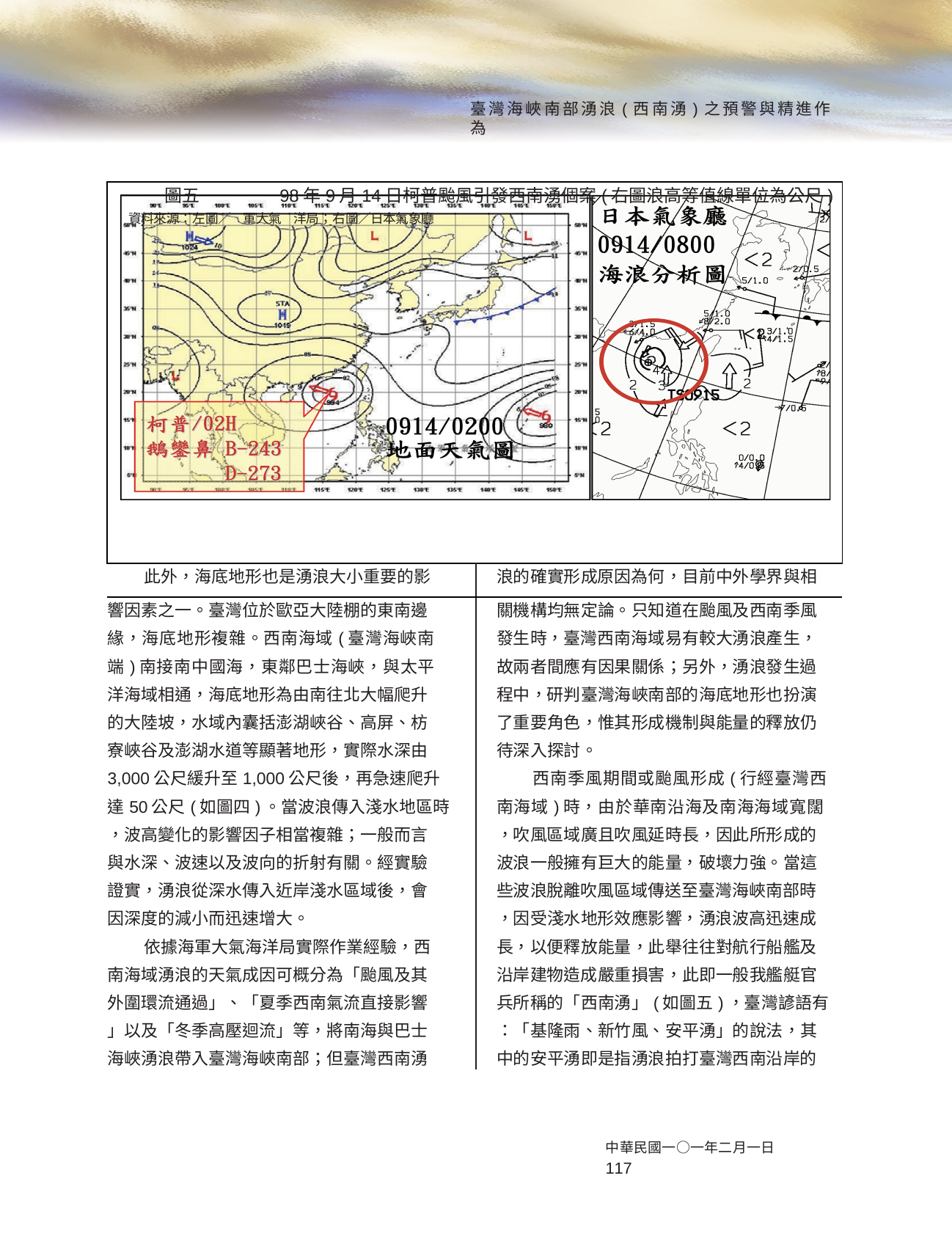

臺灣海峽南部湧浪(西南湧)之預警與精進作為
| 圖五 98年9月14日柯普颱風引發西南湧個案(右圖浪高等值線單位為公尺) 資料來源：左圖∕ 軍大氣 洋局；右圖∕日本氣象廳 |  |
| --- | --- |
| 此外，海底地形也是湧浪大小重要的影 | 浪的確實形成原因為何，目前中外學界與相 |
| 響因素之一。臺灣位於歐亞大陸棚的東南邊 | 關機構均無定論。只知道在颱風及西南季風 |
| 緣，海底地形複雜。西南海域(臺灣海峽南 | 發生時，臺灣西南海域易有較大湧浪產生， |
| 端)南接南中國海，東鄰巴士海峽，與太平 | 故兩者間應有因果關係；另外，湧浪發生過 |
| 洋海域相通，海底地形為由南往北大幅爬升 | 程中，研判臺灣海峽南部的海底地形也扮演 |
| 的大陸坡，水域內囊括澎湖峽谷、高屏、枋 | 了重要角色，惟其形成機制與能量的釋放仍 |
| 寮峽谷及澎湖水道等顯著地形，實際水深由 | 待深入探討。 |
| 3,000公尺緩升至1,000公尺後，再急速爬升 | 西南季風期間或颱風形成(行經臺灣西 |
| 達50公尺(如圖四)。當波浪傳入淺水地區時 | 南海域)時，由於華南沿海及南海海域寬闊 |
| ，波高變化的影響因子相當複雜；一般而言 | ，吹風區域廣且吹風延時長，因此所形成的 |
| 與水深、波速以及波向的折射有關。經實驗 | 波浪一般擁有巨大的能量，破壞力強。當這 |
| 證實，湧浪從深水傳入近岸淺水區域後，會 | 些波浪脫離吹風區域傳送至臺灣海峽南部時 |
| 因深度的減小而迅速增大。 | ，因受淺水地形效應影響，湧浪波高迅速成 |
| 依據海軍大氣海洋局實際作業經驗，西 | 長，以便釋放能量，此舉往往對航行船艦及 |
| 南海域湧浪的天氣成因可概分為「颱風及其 | 沿岸建物造成嚴重損害，此即一般我艦艇官 |
| 外圍環流通過」、「夏季西南氣流直接影響 | 兵所稱的「西南湧」(如圖五)，臺灣諺語有 |
| 」以及「冬季高壓迴流」等，將南海與巴士 | ：「基隆雨、新竹風、安平湧」的說法，其 |
| 海峽湧浪帶入臺灣海峽南部；但臺灣西南湧 | 中的安平湧即是指湧浪拍打臺灣西南沿岸的 |

中華民國一○一年二月一日	117